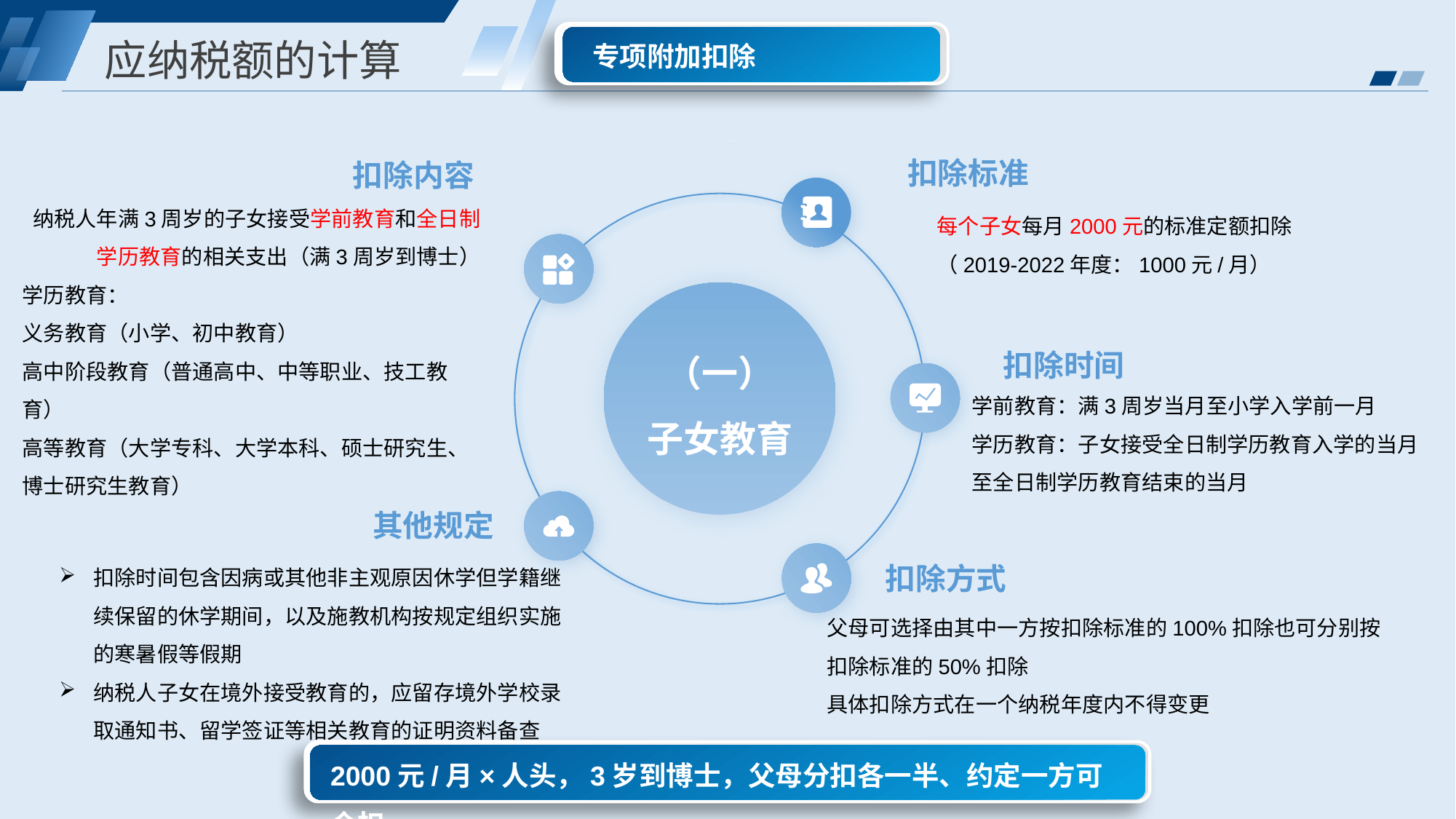

专项附加扣除
应纳税额的计算
扣除内容

扣除标准

纳税人年满3周岁的子女接受学前教育和全日制学历教育的相关支出（满3周岁到博士）
学历教育：
义务教育（小学、初中教育）
高中阶段教育（普通高中、中等职业、技工教育）
高等教育（大学专科、大学本科、硕士研究生、博士研究生教育）

每个子女每月2000元的标准定额扣除
（2019-2022年度：1000元/月）

（一）
子女教育
扣除时间

学前教育：满3周岁当月至小学入学前一月
学历教育：子女接受全日制学历教育入学的当月至全日制学历教育结束的当月

其他规定

扣除方式
扣除时间包含因病或其他非主观原因休学但学籍继续保留的休学期间，以及施教机构按规定组织实施的寒暑假等假期
纳税人子女在境外接受教育的，应留存境外学校录取通知书、留学签证等相关教育的证明资料备查

父母可选择由其中一方按扣除标准的100%扣除也可分别按扣除标准的50%扣除
具体扣除方式在一个纳税年度内不得变更
2000元/月×人头，3岁到博士，父母分扣各一半、约定一方可全扣